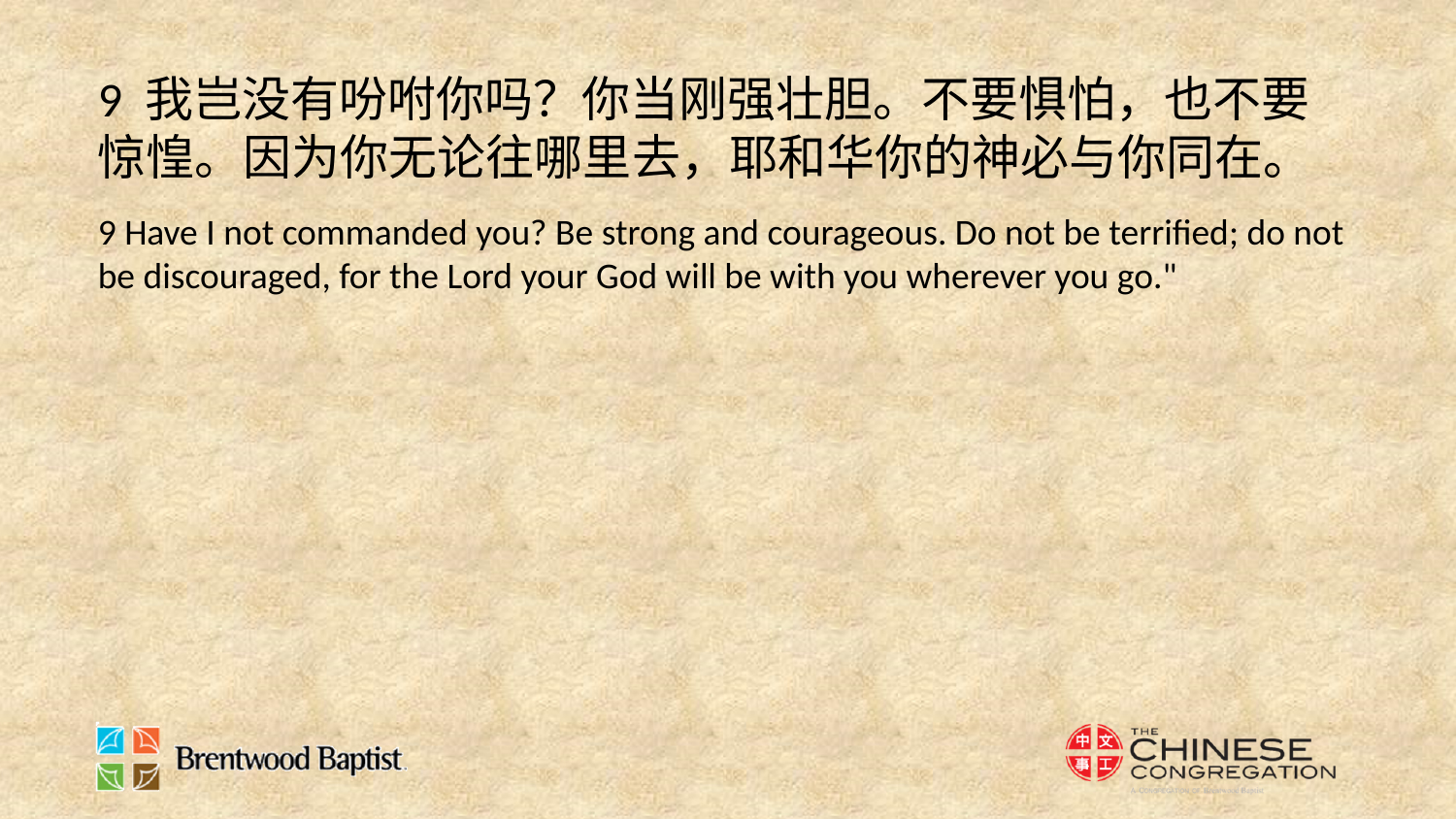

9 我岂没有吩咐你吗？你当刚强壮胆。不要惧怕，也不要惊惶。因为你无论往哪里去，耶和华你的神必与你同在。

9 Have I not commanded you? Be strong and courageous. Do not be terrified; do not be discouraged, for the Lord your God will be with you wherever you go."